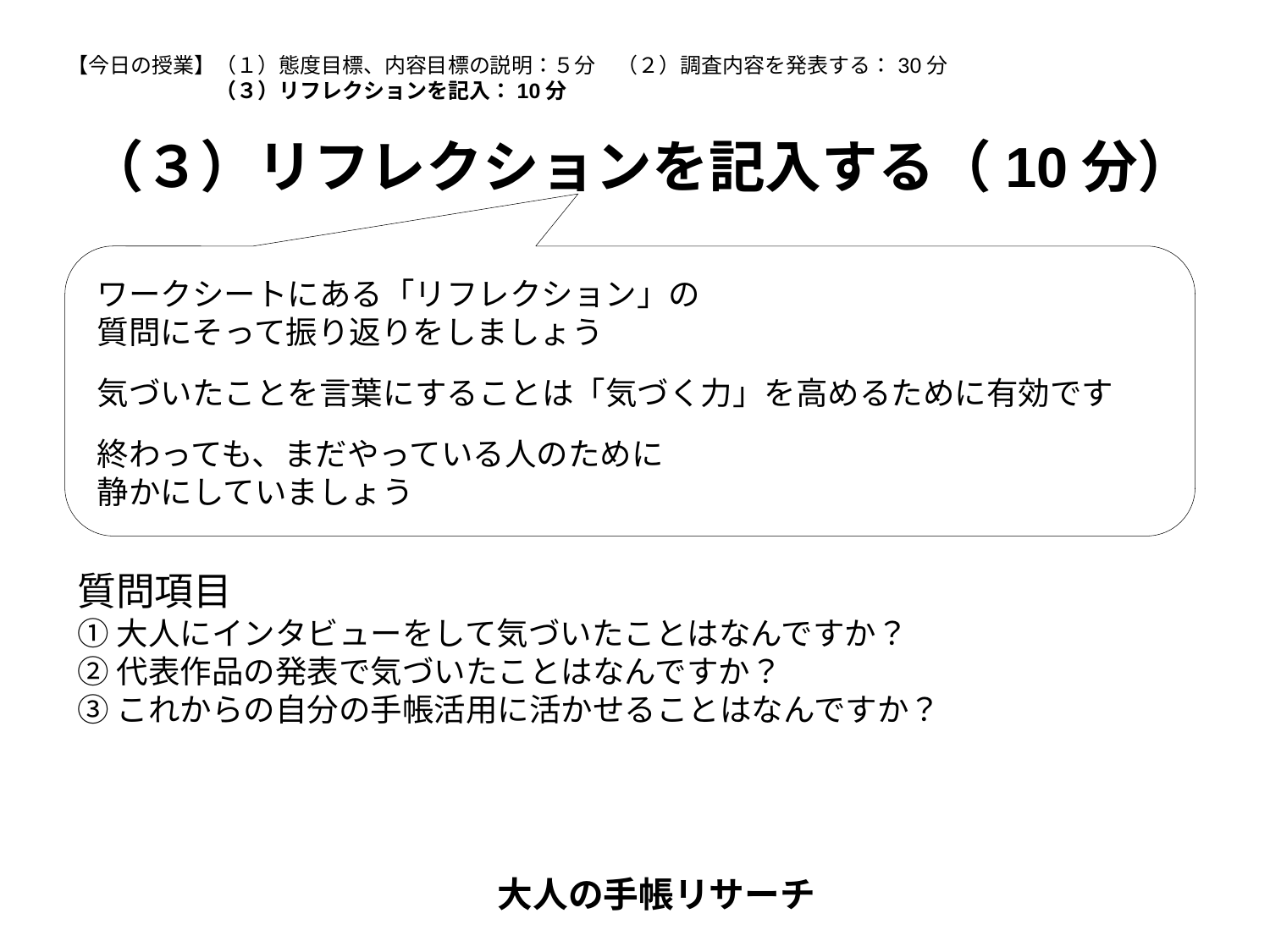

【今日の授業】（１）態度目標、内容目標の説明：５分　（２）調査内容を発表する：30分
	　（３）リフレクションを記入：10分
（３）リフレクションを記入する（10分）

ワークシートにある「リフレクション」の
質問にそって振り返りをしましょう

気づいたことを言葉にすることは「気づく力」を高めるために有効です

終わっても、まだやっている人のために
静かにしていましょう
質問項目
①大人にインタビューをして気づいたことはなんですか？
②代表作品の発表で気づいたことはなんですか？
③これからの自分の手帳活用に活かせることはなんですか？
大人の手帳リサーチ